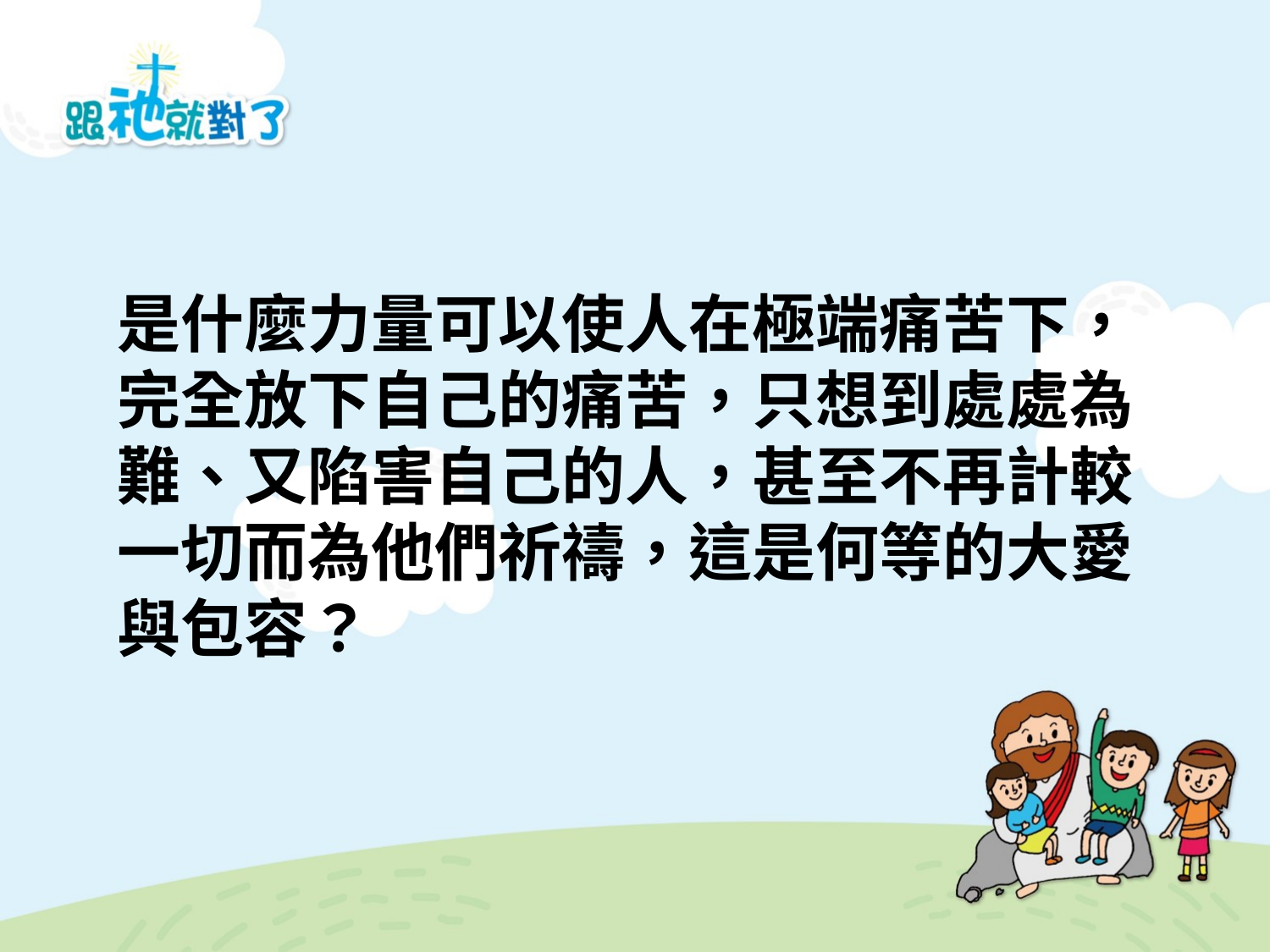

是什麼力量可以使人在極端痛苦下，完全放下自己的痛苦，只想到處處為難、又陷害自己的人，甚至不再計較一切而為他們祈禱，這是何等的大愛與包容？